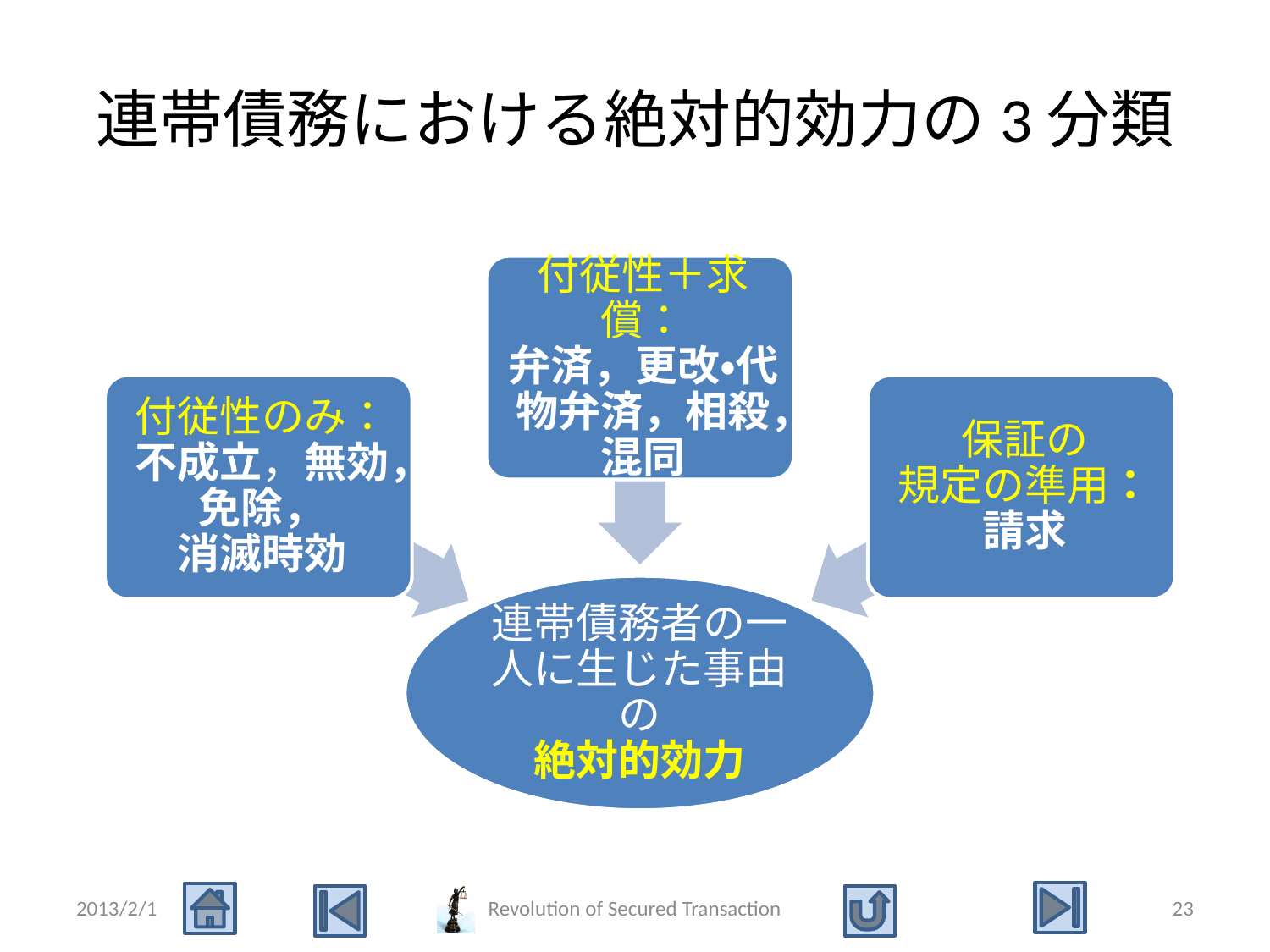

# 連帯債務における絶対的効力の3分類
連帯債務者の一人に生じた事由の
絶対的効力
付従性のみ：
不成立，無効，免除，
消滅時効
付従性＋求償：
弁済，更改・代物弁済，相殺，混同
保証の
規定の準用：
請求
2013/2/1
Revolution of Secured Transaction
23